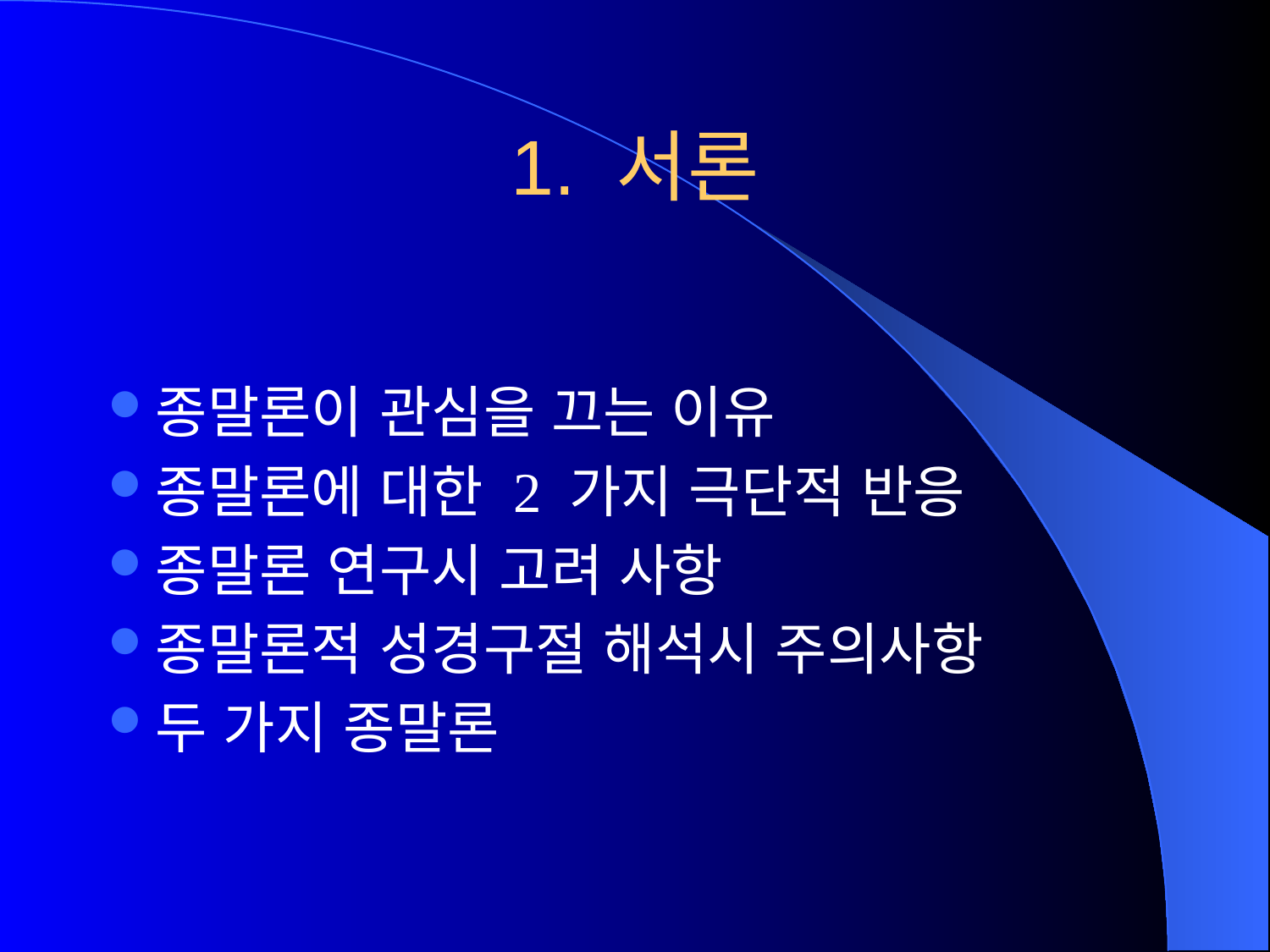

# 1. 서론
종말론이 관심을 끄는 이유
종말론에 대한 2 가지 극단적 반응
종말론 연구시 고려 사항
종말론적 성경구절 해석시 주의사항
두 가지 종말론